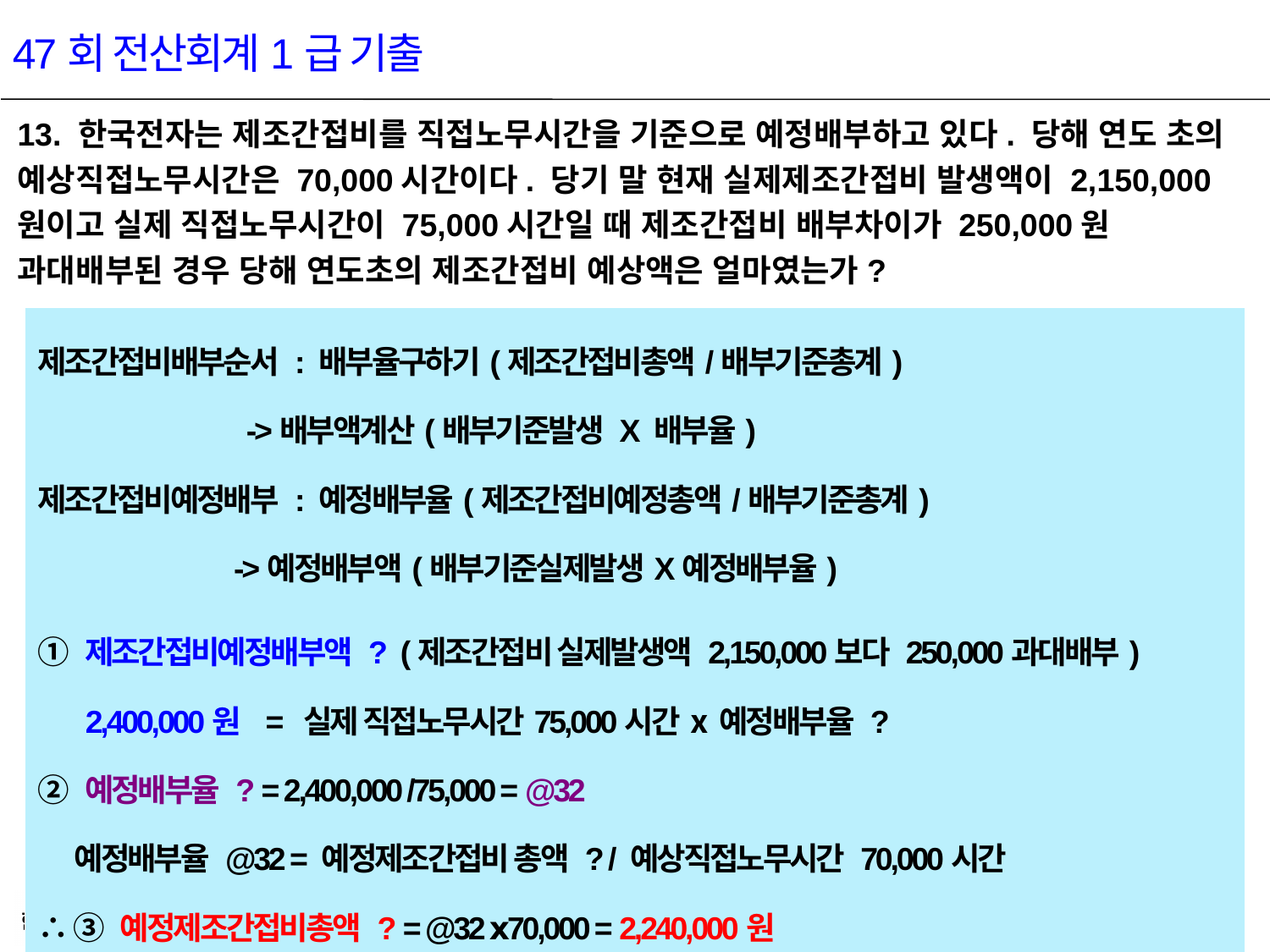

47회 전산회계1급 기출
13. 한국전자는 제조간접비를 직접노무시간을 기준으로 예정배부하고 있다. 당해 연도 초의 예상직접노무시간은 70,000시간이다. 당기 말 현재 실제제조간접비 발생액이 2,150,000원이고 실제 직접노무시간이 75,000시간일 때 제조간접비 배부차이가 250,000원 과대배부된 경우 당해 연도초의 제조간접비 예상액은 얼마였는가?
| 제조간접비배부순서 : 배부율구하기(제조간접비총액/배부기준총계) ->배부액계산(배부기준발생 X 배부율) 제조간접비예정배부 : 예정배부율(제조간접비예정총액/배부기준총계) ->예정배부액(배부기준실제발생X예정배부율) ① 제조간접비예정배부액 ? (제조간접비 실제발생액 2,150,000보다 250,000과대배부) 2,400,000원 = 실제 직접노무시간75,000시간 ⅹ 예정배부율 ? ② 예정배부율 ? = 2,400,000 /75,000 = @32 예정배부율 @32 = 예정제조간접비 총액 ? / 예상직접노무시간 70,000시간 ∴ ③ 예정제조간접비총액 ? = @32 ⅹ70,000 = 2,240,000원 |
| --- |
19